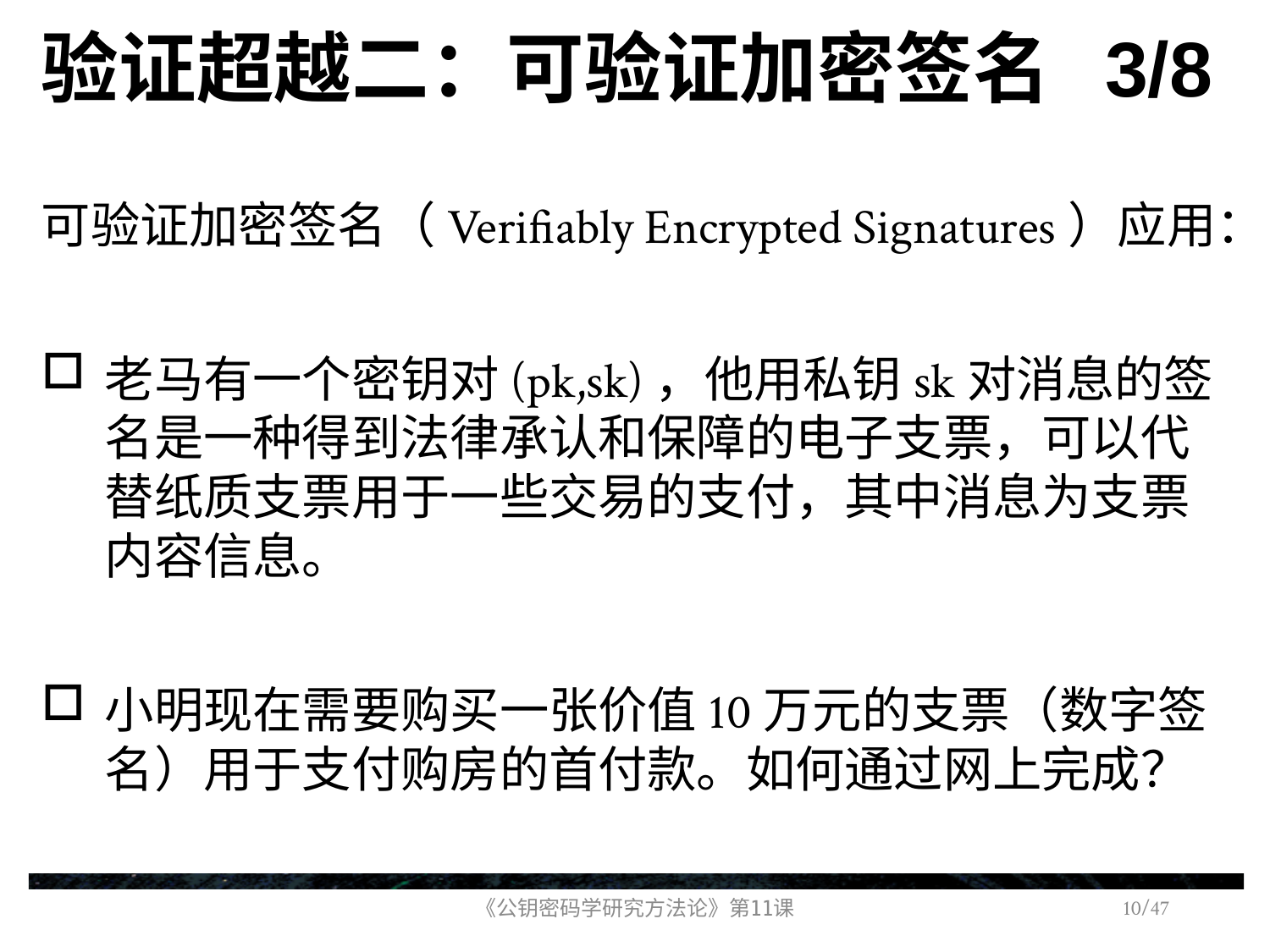

# 验证超越二：可验证加密签名  3/8
可验证加密签名（Verifiably Encrypted Signatures）应用：

老马有一个密钥对(pk,sk)，他用私钥sk对消息的签名是一种得到法律承认和保障的电子支票，可以代替纸质支票用于一些交易的支付，其中消息为支票内容信息。

小明现在需要购买一张价值10万元的支票（数字签名）用于支付购房的首付款。如何通过网上完成？

《公钥密码学研究方法论》第11课
10/47